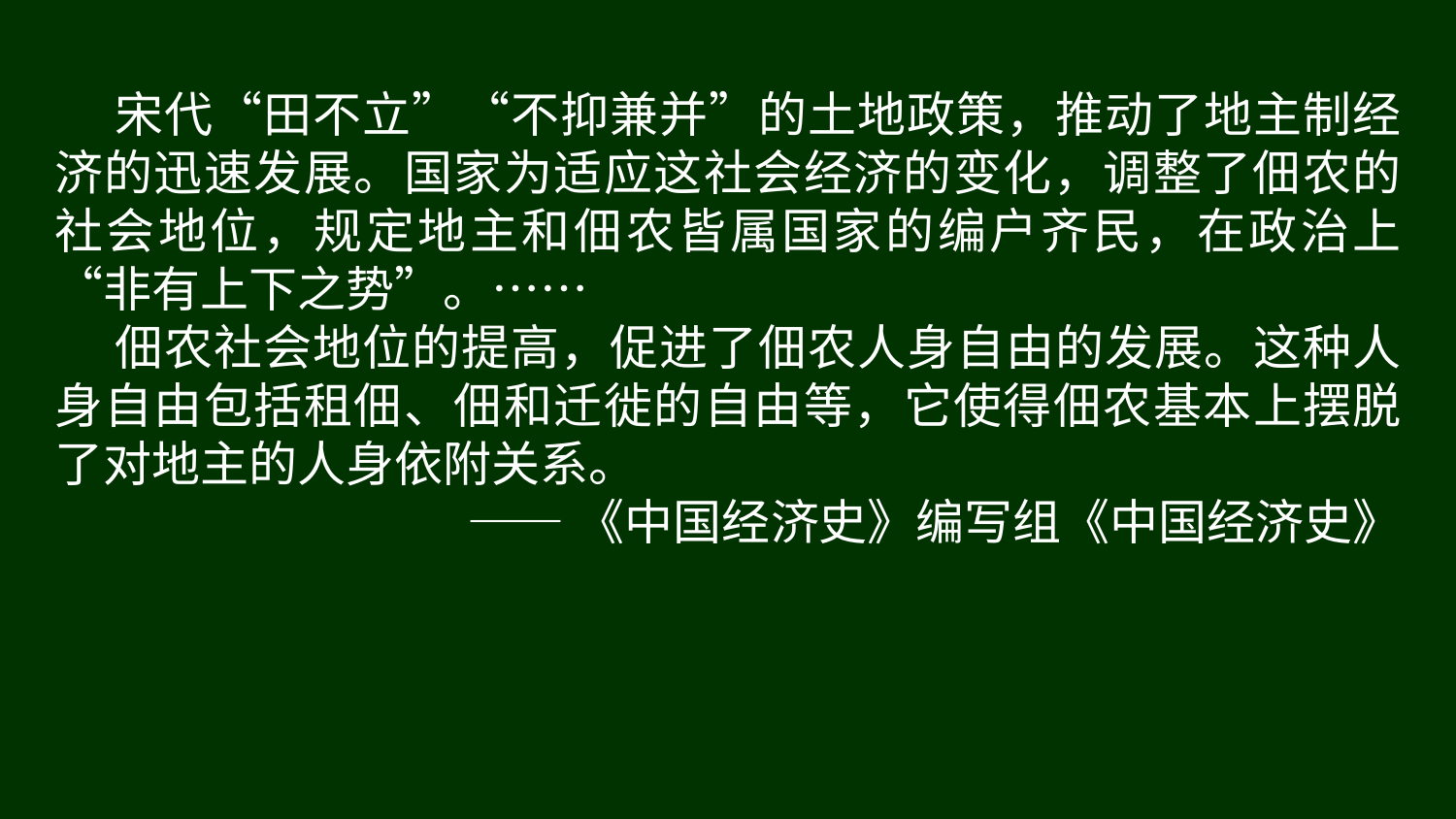

宋代“田不立”“不抑兼并”的土地政策，推动了地主制经济的迅速发展。国家为适应这社会经济的变化，调整了佃农的社会地位，规定地主和佃农皆属国家的编户齐民，在政治上“非有上下之势”。……
    佃农社会地位的提高，促进了佃农人身自由的发展。这种人身自由包括租佃、佃和迁徙的自由等，它使得佃农基本上摆脱了对地主的人身依附关系。
——《中国经济史》编写组《中国经济史》